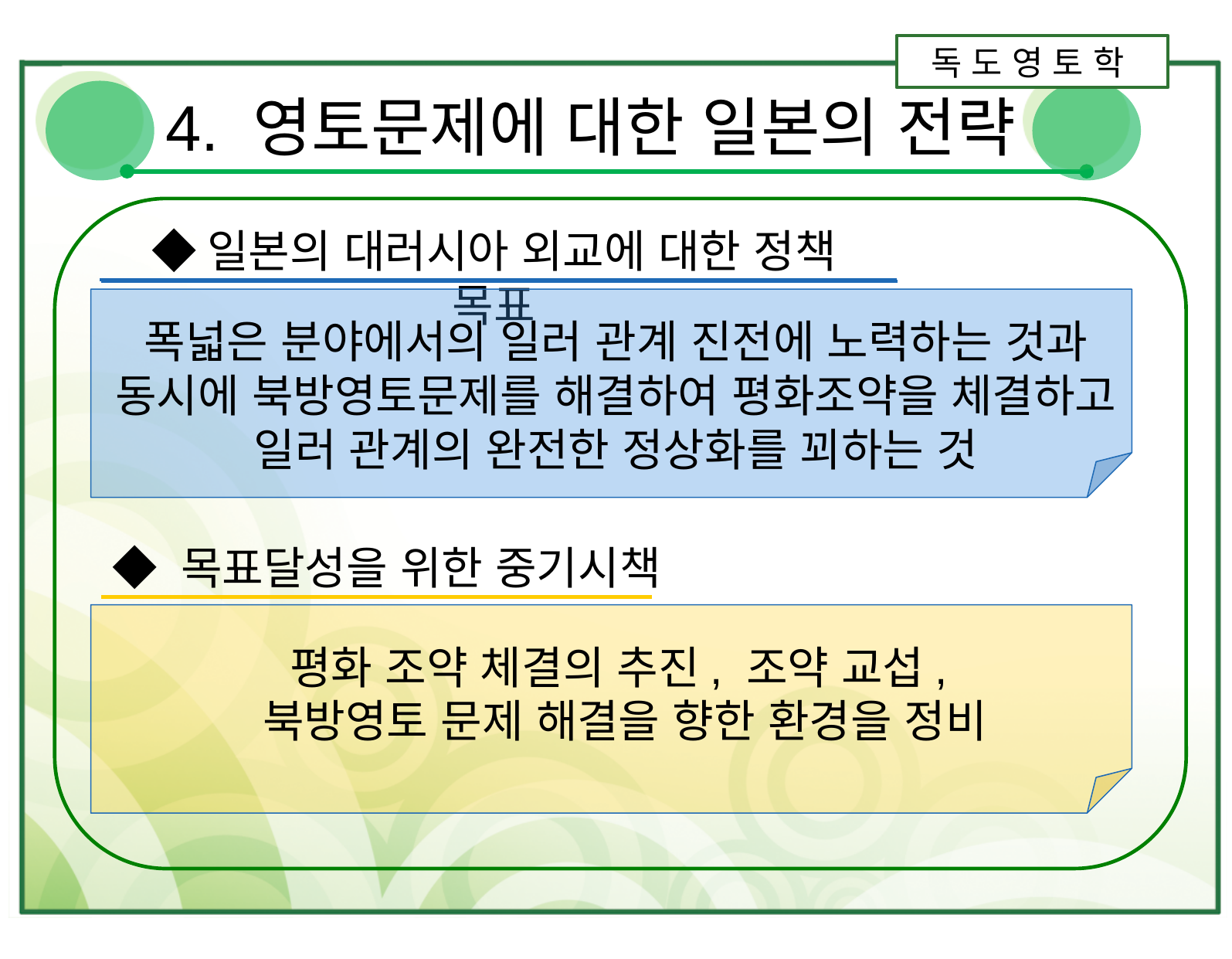

독 도 영 토 학

4. 영토문제에 대한 일본의 전략

◆일본의 대러시아 외교에 대한 정책 목표

폭넓은 분야에서의 일러 관계 진전에 노력하는 것과 동시에 북방영토문제를 해결하여 평화조약을 체결하고 일러 관계의 완전한 정상화를 꾀하는 것

◆ 목표달성을 위한 중기시책

평화 조약 체결의 추진, 조약 교섭,
북방영토 문제 해결을 향한 환경을 정비